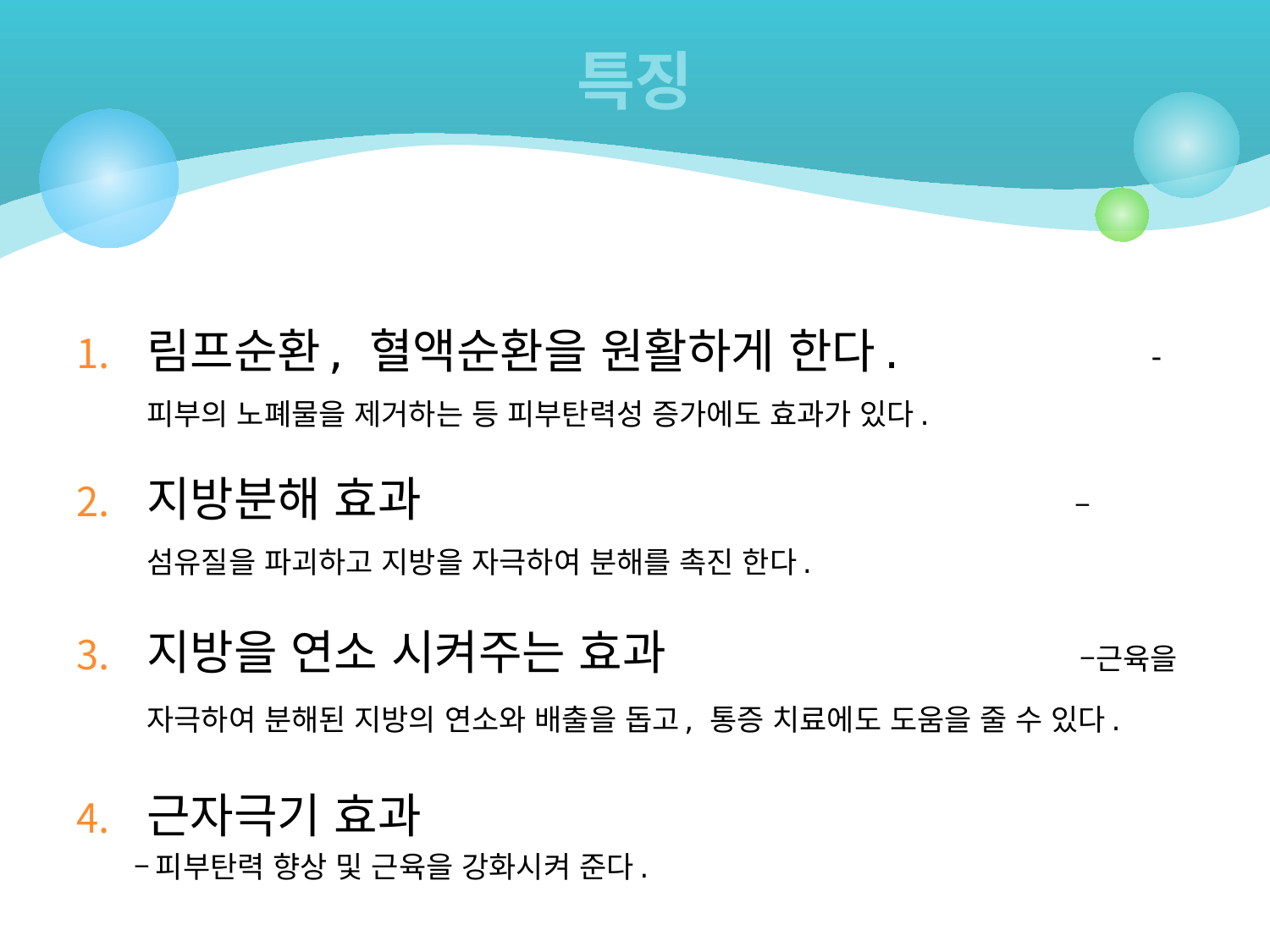

# 특징
림프순환, 혈액순환을 원활하게 한다.                 -피부의 노폐물을 제거하는 등 피부탄력성 증가에도 효과가 있다.
지방분해 효과                                                 –섬유질을 파괴하고 지방을 자극하여 분해를 촉진 한다.
지방을 연소 시켜주는 효과                               –근육을 자극하여 분해된 지방의 연소와 배출을 돕고, 통증 치료에도 도움을 줄 수 있다.
근자극기 효과
       –피부탄력 향상 및 근육을 강화시켜 준다.